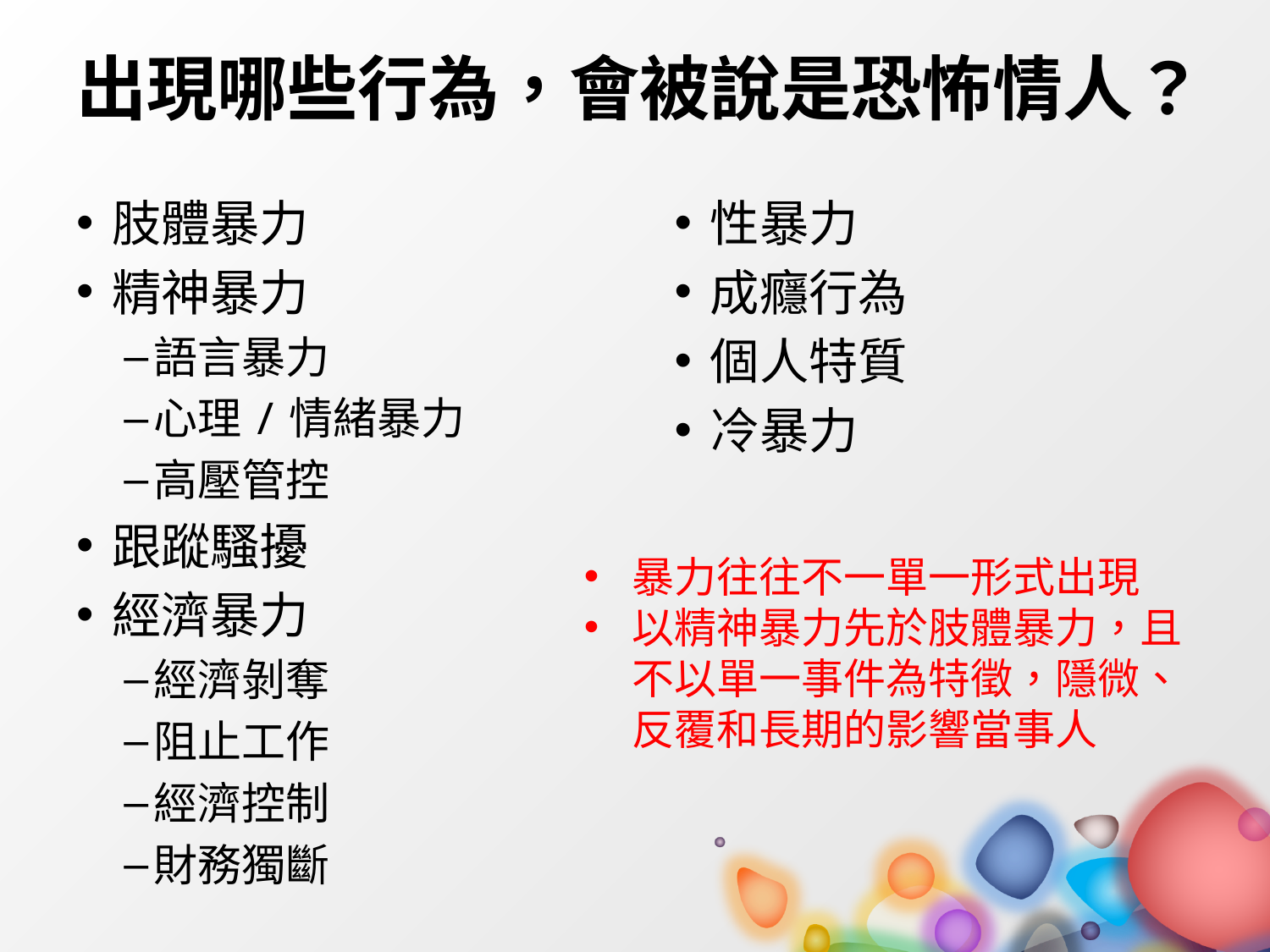

# 出現哪些行為，會被說是恐怖情人？
肢體暴力
精神暴力
語言暴力
心理/情緒暴力
高壓管控
跟蹤騷擾
經濟暴力
經濟剝奪
阻止工作
經濟控制
財務獨斷
性暴力
成癮行為
個人特質
冷暴力

暴力往往不一單一形式出現
以精神暴力先於肢體暴力，且不以單一事件為特徵，隱微、反覆和長期的影響當事人